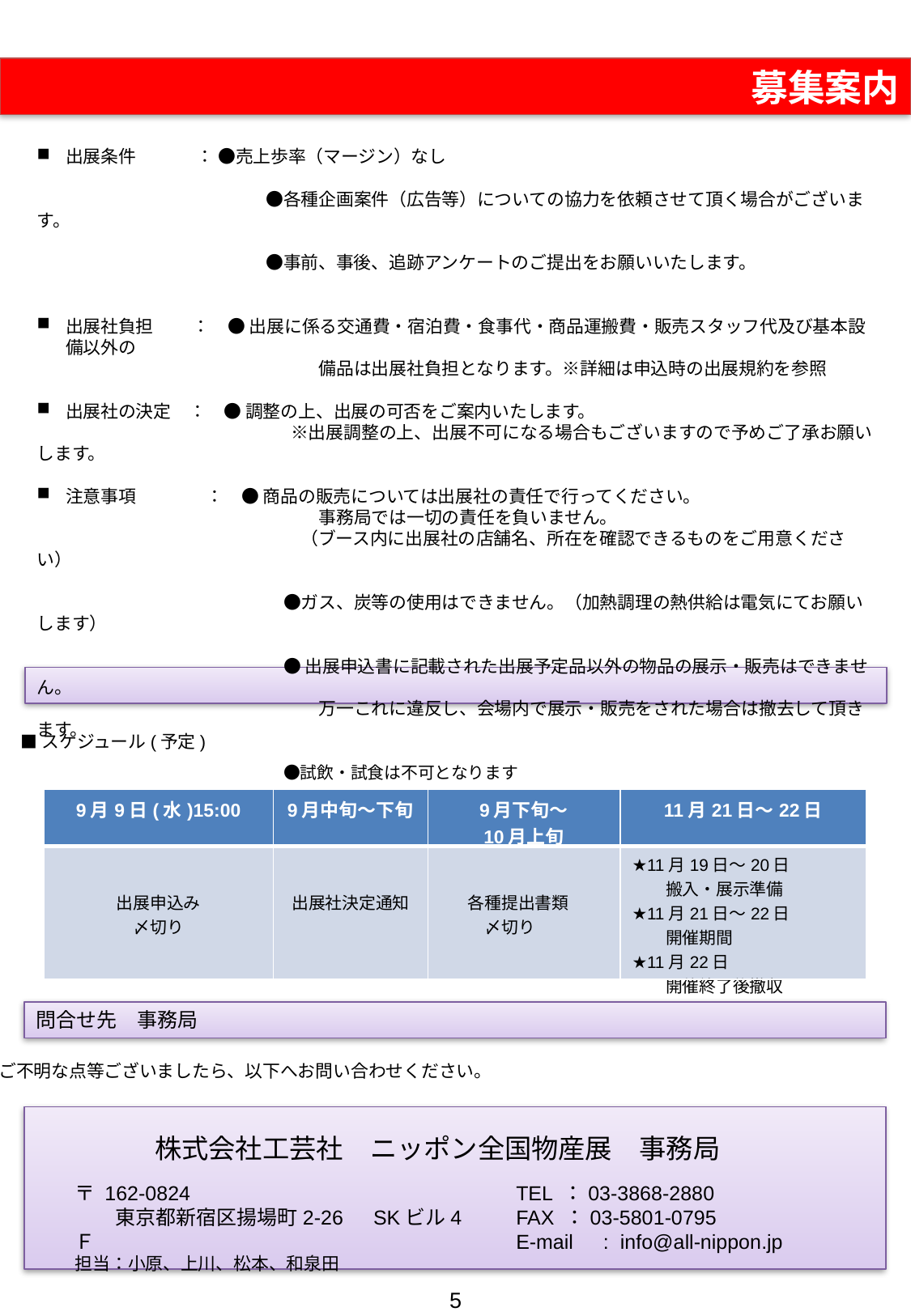

募集案内
出展条件　　　  ： ●売上歩率（マージン）なし

　　　　　　　　　　　　　●各種企画案件（広告等）についての協力を依頼させて頂く場合がございます。

　　　　　　　　　　　　　●事前、事後、追跡アンケートのご提出をお願いいたします。

出展社負担　 　：　● 出展に係る交通費・宿泊費・食事代・商品運搬費・販売スタッフ代及び基本設備以外の
　　　　　　　　　　　　　　　　備品は出展社負担となります。※詳細は申込時の出展規約を参照

出展社の決定　：　● 調整の上、出展の可否をご案内いたします。
　　　　　　　　　　　　　  　※出展調整の上、出展不可になる場合もございますので予めご了承お願いします。

注意事項　　　　：　● 商品の販売については出展社の責任で行ってください。
　　　　　　　　　　　　　　　　事務局では一切の責任を負いません。
　　　　　　　　　　　　　　　（ブース内に出展社の店舗名、所在を確認できるものをご用意ください）

　　　　　　　　　　　　　　●ガス、炭等の使用はできません。（加熱調理の熱供給は電気にてお願いします）

　　　　　　　　　　　　　　● 出展申込書に記載された出展予定品以外の物品の展示・販売はできません。
　　　　　　　　　　　　　　　　万一これに違反し、会場内で展示・販売をされた場合は撤去して頂きます。

　　　　　　　　　　　　　　●試飲・試食は不可となります

■スケジュール(予定)
| 9月9日(水)15:00 | 9月中旬～下旬 | 9月下旬～ 10月上旬 | 11月21日～22日 |
| --- | --- | --- | --- |
| 出展申込み 〆切り | 出展社決定通知 | 各種提出書類 　　 〆切り | ★11月19日～20日 　　搬入・展示準備 ★11月21日～22日 　　開催期間 ★11月22日 　　開催終了後撤収 |
問合せ先　事務局
ご不明な点等ございましたら、以下へお問い合わせください。

株式会社工芸社　ニッポン全国物産展　事務局
〒 162-0824
　　東京都新宿区揚場町2-26　SKビル4Ｆ
担当：小原、上川、松本、和泉田
TEL ：03-3868-2880
FAX ：03-5801-0795
E-mail　:  info@all-nippon.jp
5